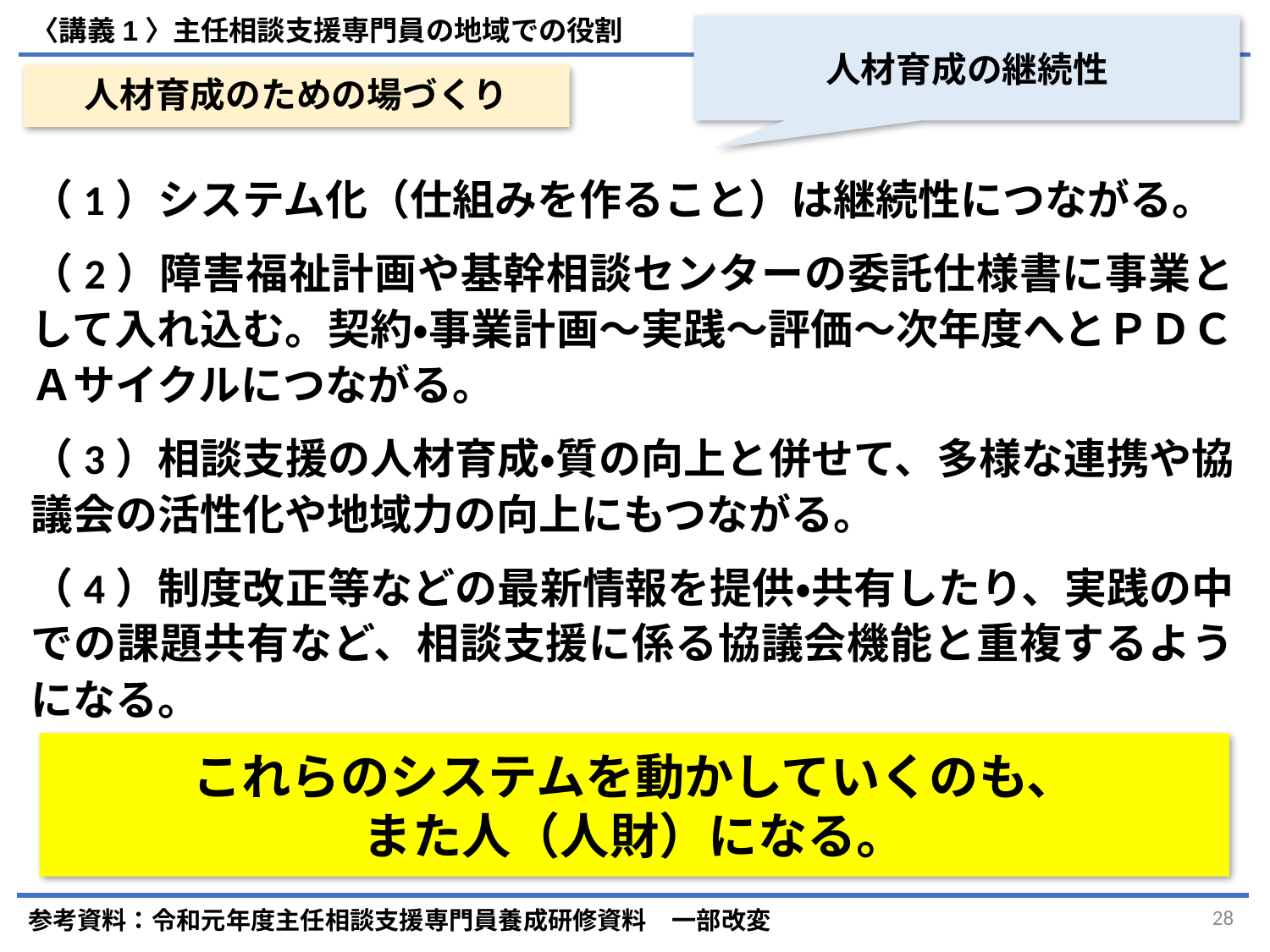

〈講義1〉主任相談支援専門員の地域での役割
人材育成の継続性
# 人材育成のための場づくり
（1）システム化（仕組みを作ること）は継続性につながる。
（2）障害福祉計画や基幹相談センターの委託仕様書に事業として入れ込む。契約・事業計画～実践～評価～次年度へとＰＤＣＡサイクルにつながる。
（3）相談支援の人材育成・質の向上と併せて、多様な連携や協議会の活性化や地域力の向上にもつながる。
（4）制度改正等などの最新情報を提供・共有したり、実践の中での課題共有など、相談支援に係る協議会機能と重複するようになる。
これらのシステムを動かしていくのも、
また人（人財）になる。
参考資料：令和元年度主任相談支援専門員養成研修資料　一部改変
28